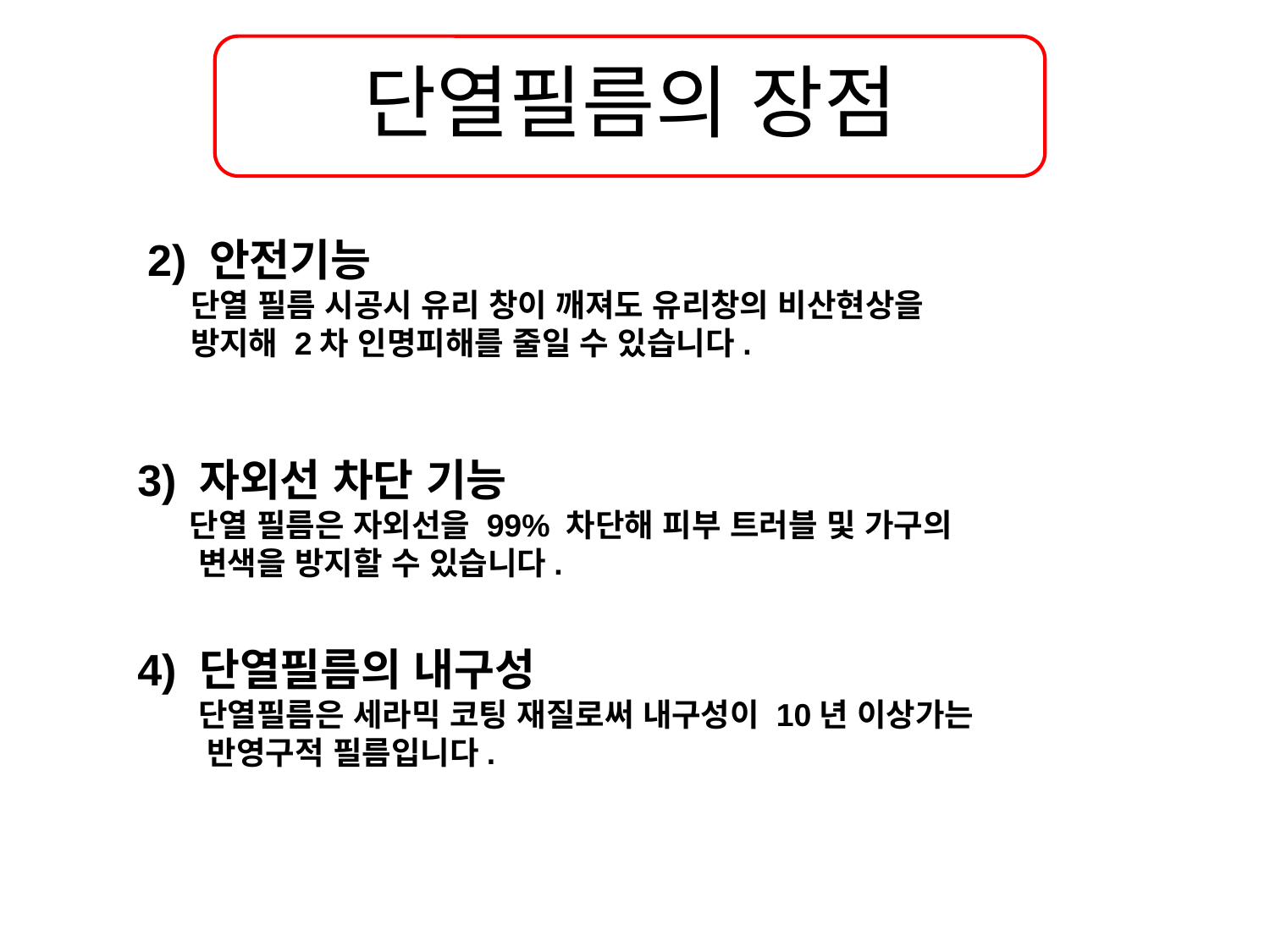

단열필름의 장점
2) 안전기능
    단열 필름 시공시 유리 창이 깨져도 유리창의 비산현상을
    방지해 2차 인명피해를 줄일 수 있습니다.

3) 자외선 차단 기능
     단열 필름은 자외선을 99% 차단해 피부 트러블 및 가구의
      변색을 방지할 수 있습니다.
4) 단열필름의 내구성
      단열필름은 세라믹 코팅 재질로써 내구성이 10년 이상가는
       반영구적 필름입니다.